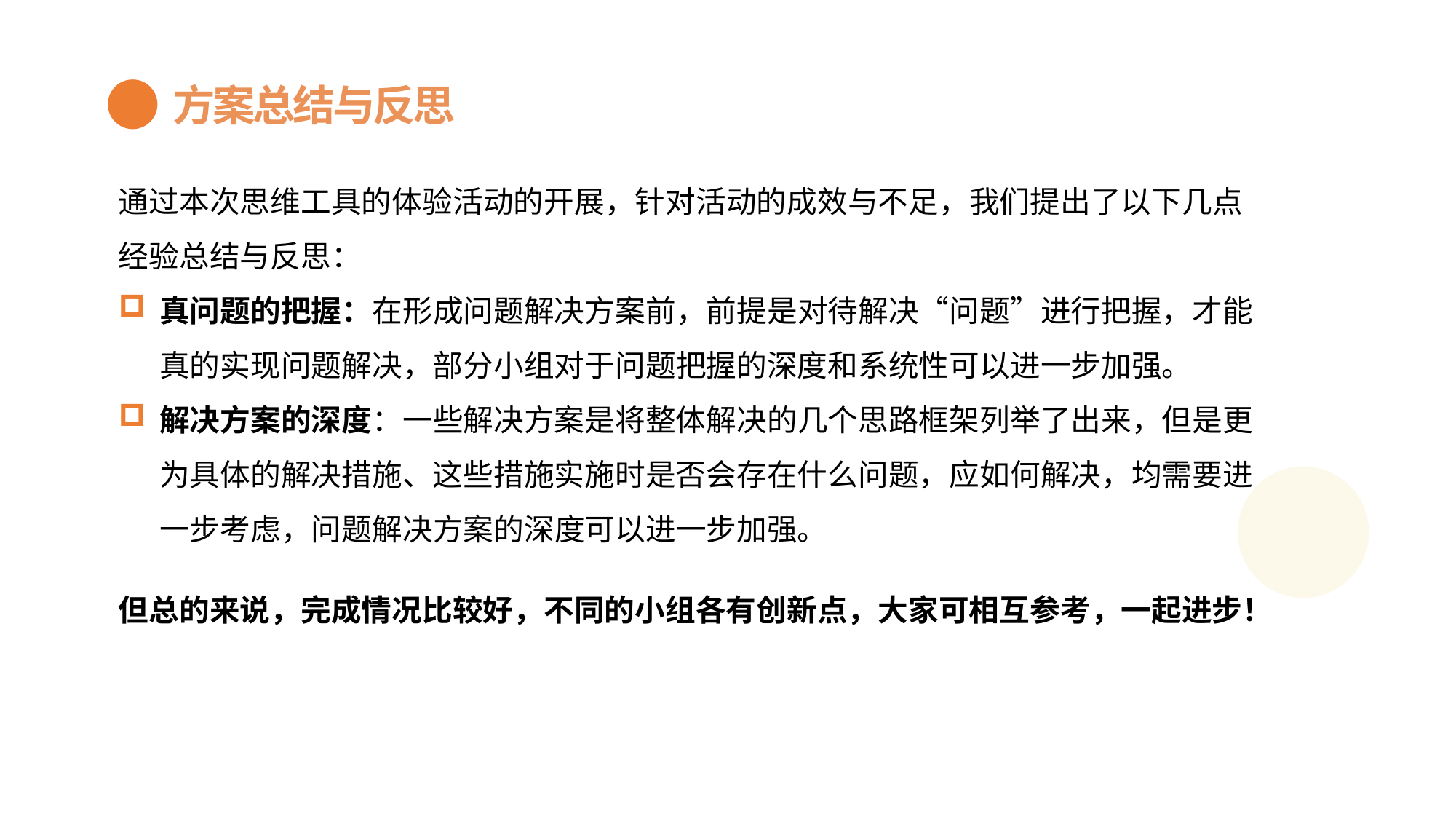

方案总结与反思

通过本次思维工具的体验活动的开展，针对活动的成效与不足，我们提出了以下几点经验总结与反思：
真问题的把握：在形成问题解决方案前，前提是对待解决“问题”进行把握，才能真的实现问题解决，部分小组对于问题把握的深度和系统性可以进一步加强。
解决方案的深度：一些解决方案是将整体解决的几个思路框架列举了出来，但是更为具体的解决措施、这些措施实施时是否会存在什么问题，应如何解决，均需要进一步考虑，问题解决方案的深度可以进一步加强。

但总的来说，完成情况比较好，不同的小组各有创新点，大家可相互参考，一起进步！